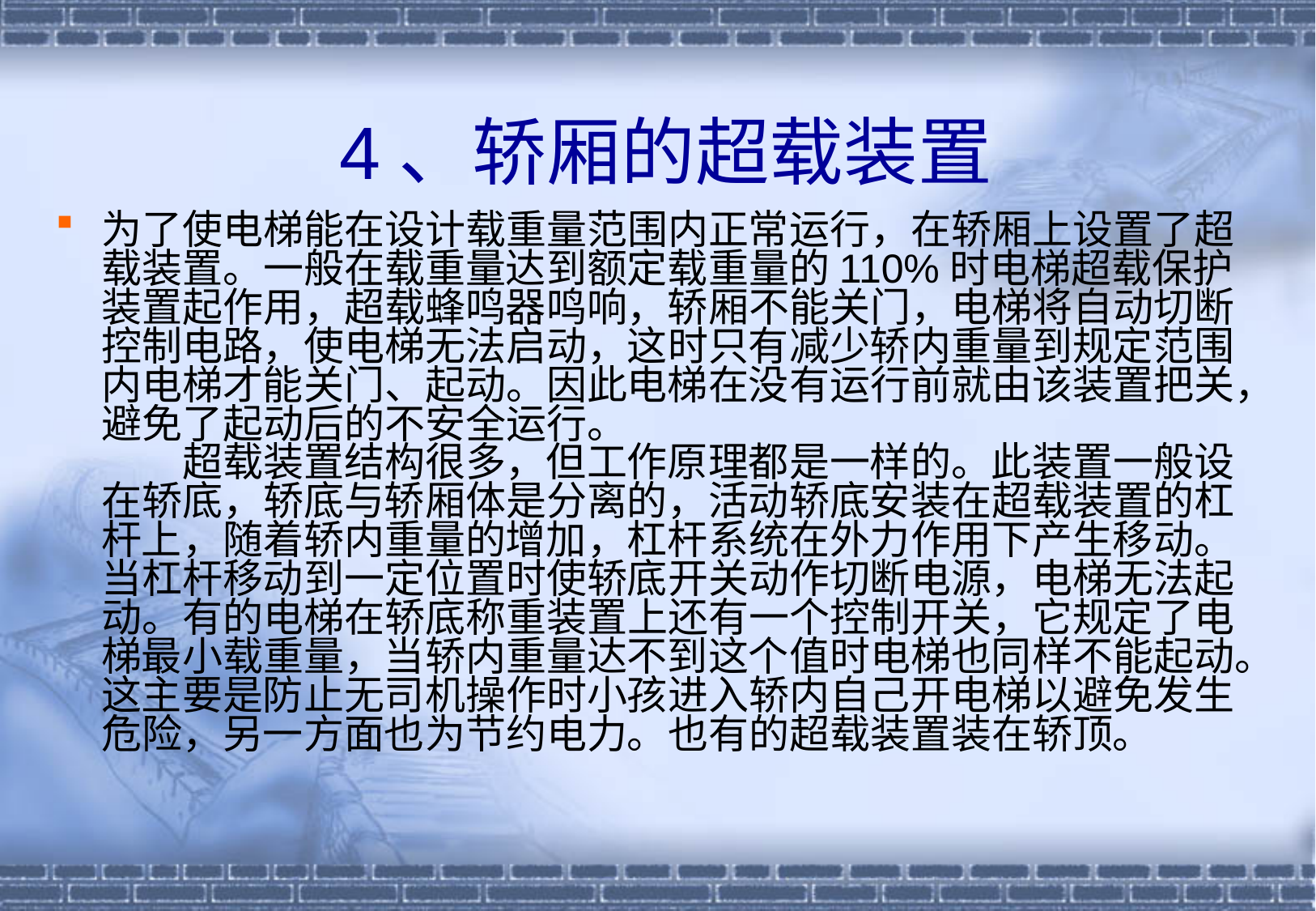

# 4、轿厢的超载装置
为了使电梯能在设计载重量范围内正常运行，在轿厢上设置了超载装置。一般在载重量达到额定载重量的110%时电梯超载保护装置起作用，超载蜂鸣器鸣响，轿厢不能关门，电梯将自动切断控制电路，使电梯无法启动，这时只有减少轿内重量到规定范围内电梯才能关门、起动。因此电梯在没有运行前就由该装置把关，避免了起动后的不安全运行。
　　超载装置结构很多，但工作原理都是一样的。此装置一般设在轿底，轿底与轿厢体是分离的，活动轿底安装在超载装置的杠杆上，随着轿内重量的增加，杠杆系统在外力作用下产生移动。当杠杆移动到一定位置时使轿底开关动作切断电源，电梯无法起动。有的电梯在轿底称重装置上还有一个控制开关，它规定了电梯最小载重量，当轿内重量达不到这个值时电梯也同样不能起动。这主要是防止无司机操作时小孩进入轿内自己开电梯以避免发生危险，另一方面也为节约电力。也有的超载装置装在轿顶。